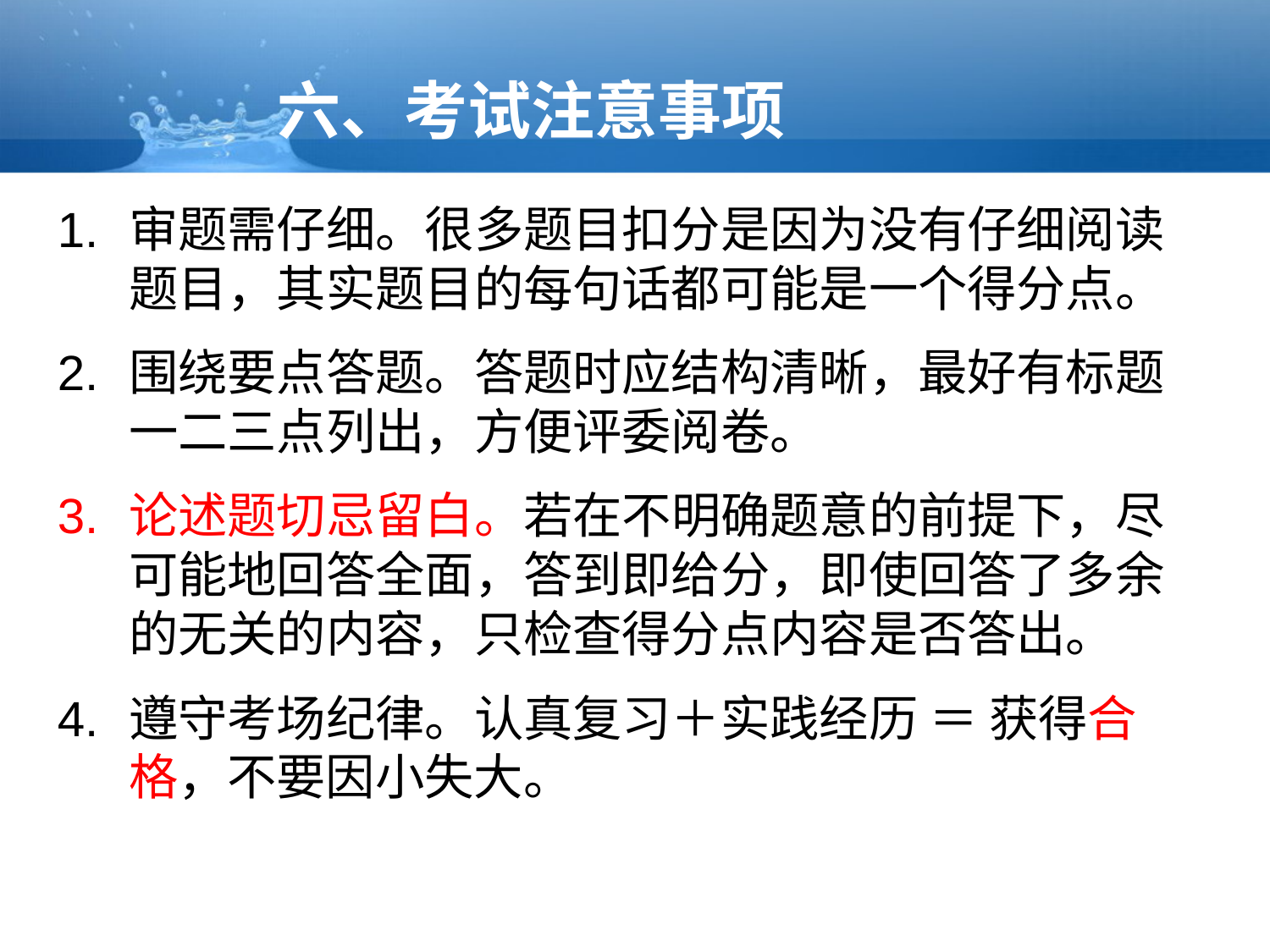

六、考试注意事项
审题需仔细。很多题目扣分是因为没有仔细阅读题目，其实题目的每句话都可能是一个得分点。
围绕要点答题。答题时应结构清晰，最好有标题一二三点列出，方便评委阅卷。
论述题切忌留白。若在不明确题意的前提下，尽可能地回答全面，答到即给分，即使回答了多余的无关的内容，只检查得分点内容是否答出。
遵守考场纪律。认真复习＋实践经历 ＝ 获得合格，不要因小失大。